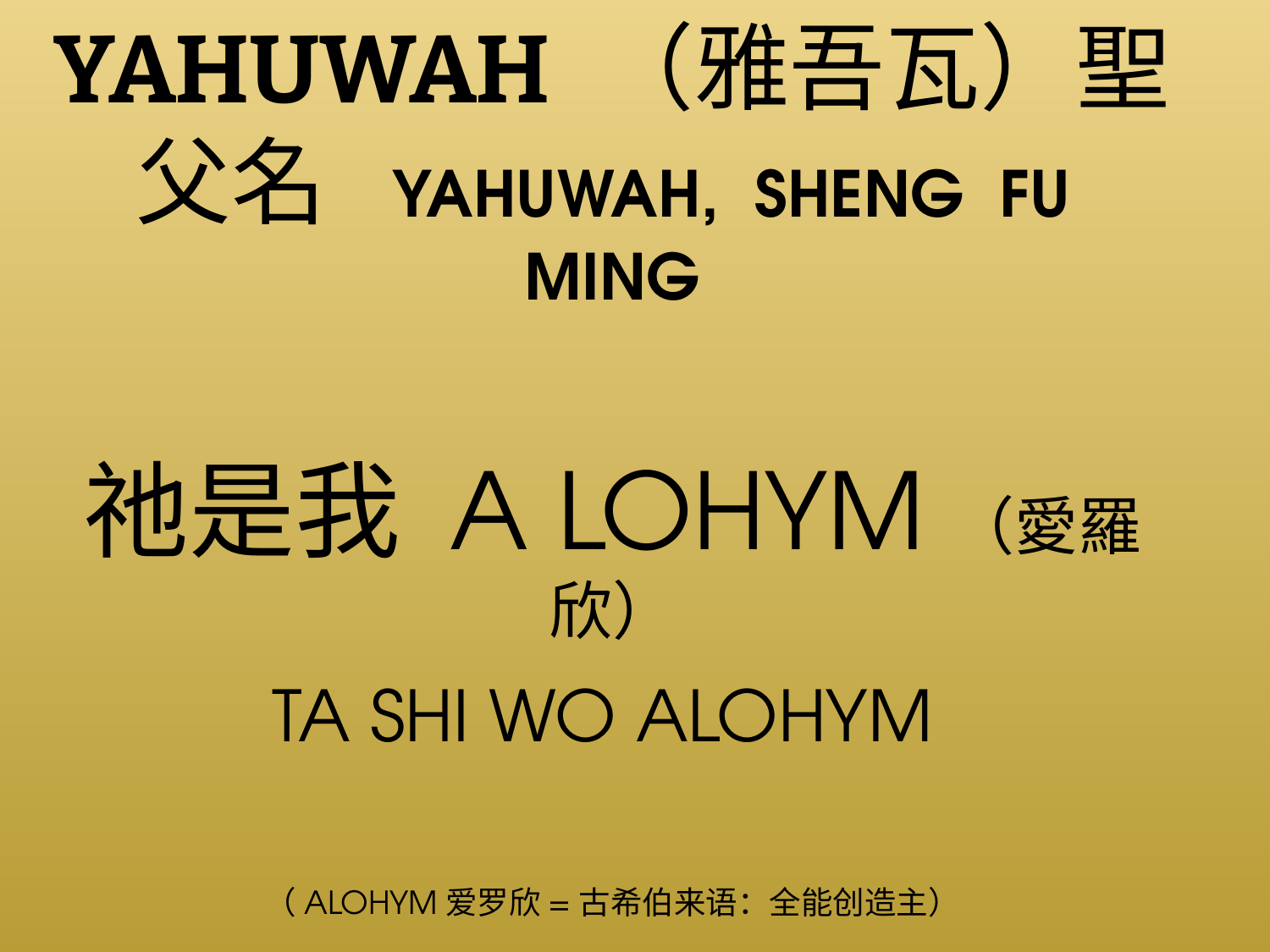

YAHUWAH （雅吾瓦）聖父名  Yahuwah,  sheng  fu  ming

祂是我 A LOHYM（愛羅欣）
ta shi wo ALOHYM

（Alohym爱罗欣=古希伯来语：全能创造主）